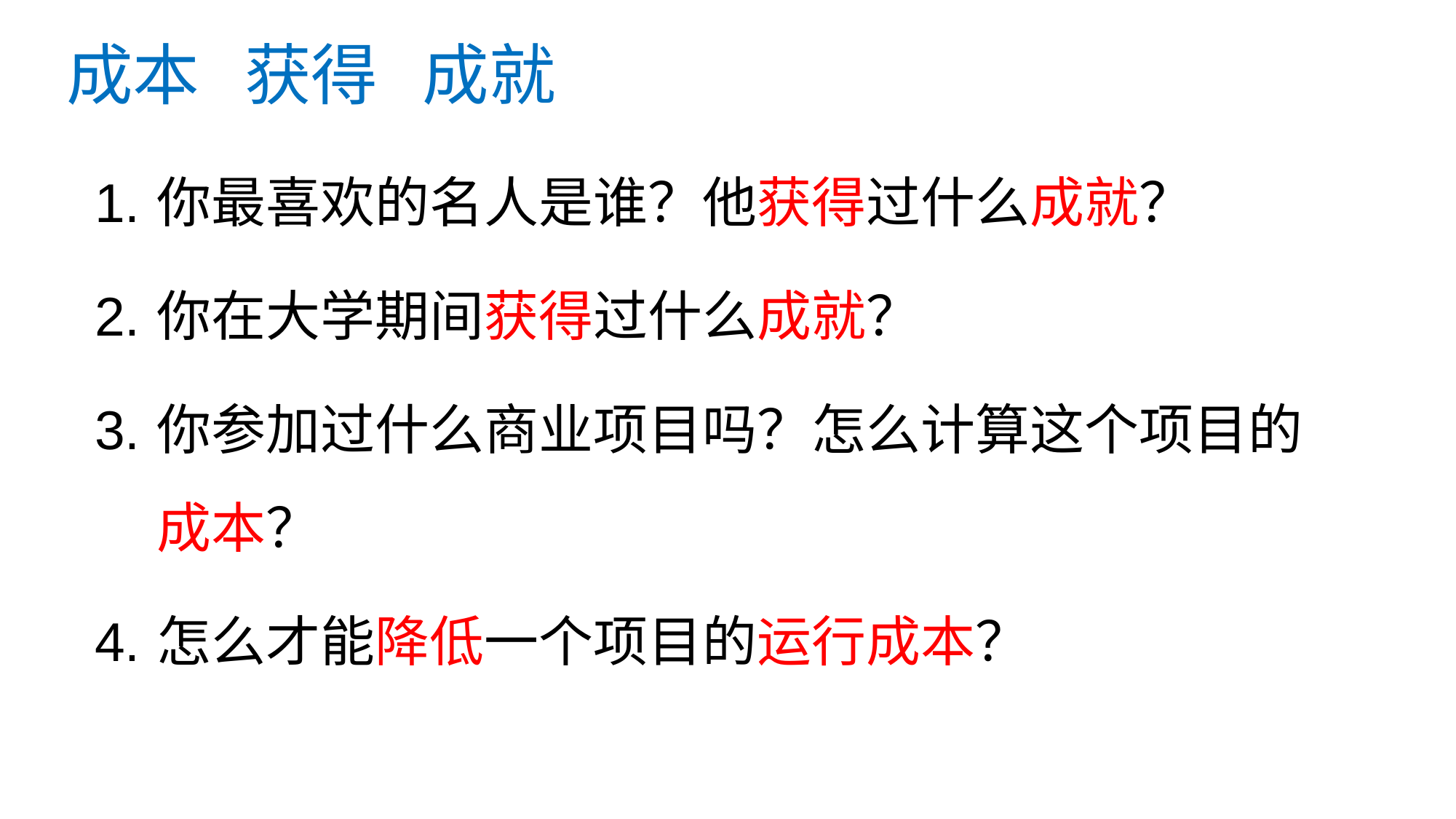

# 成本   获得   成就
你最喜欢的名人是谁？他获得过什么成就？
你在大学期间获得过什么成就？
你参加过什么商业项目吗？怎么计算这个项目的成本？
怎么才能降低一个项目的运行成本？